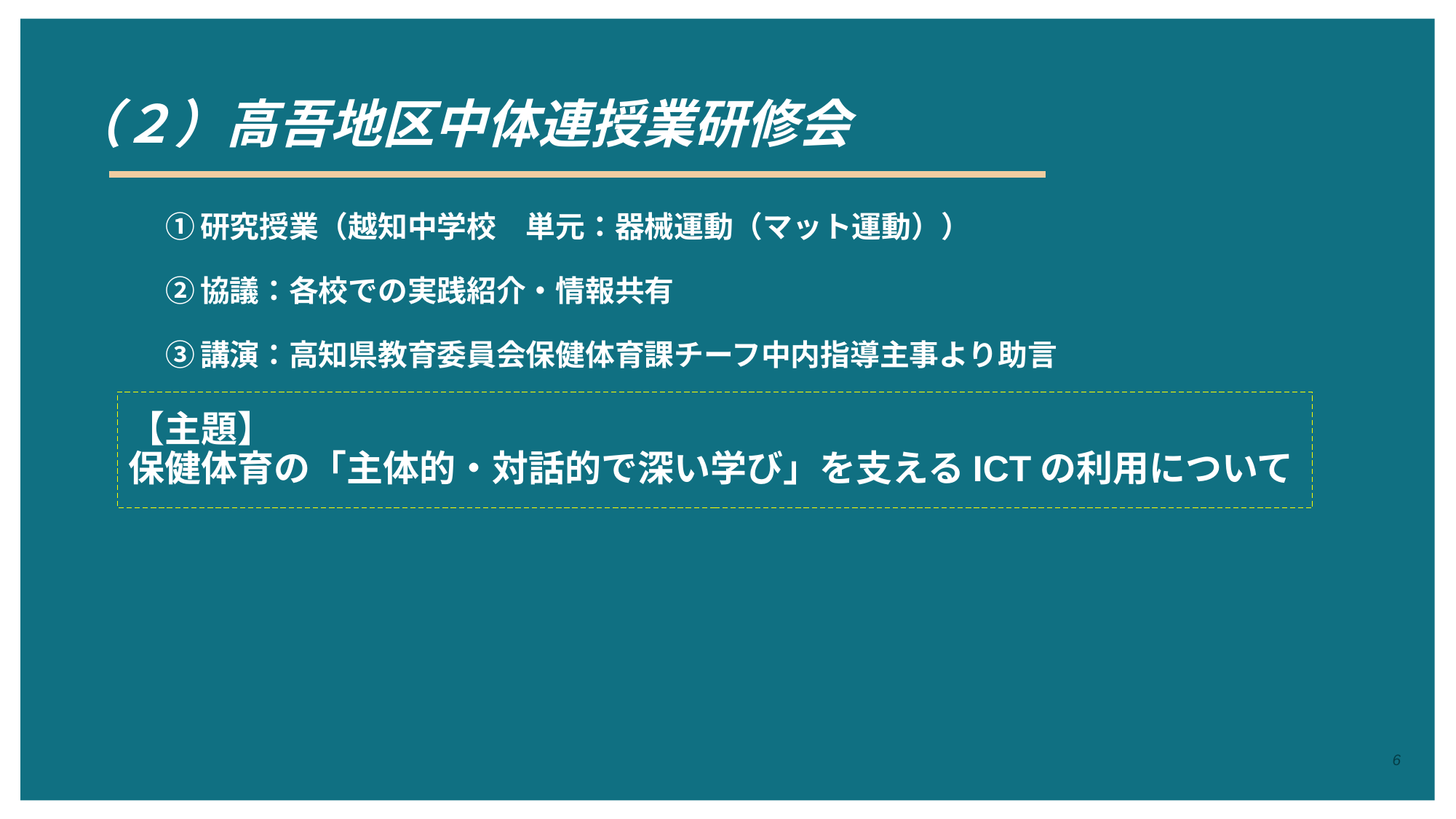

# （２）高吾地区中体連授業研修会

①研究授業（越知中学校　単元：器械運動（マット運動））

②協議：各校での実践紹介・情報共有

③講演：高知県教育委員会保健体育課チーフ中内指導主事より助言
【主題】
保健体育の「主体的・対話的で深い学び」を支えるICTの利用について
6